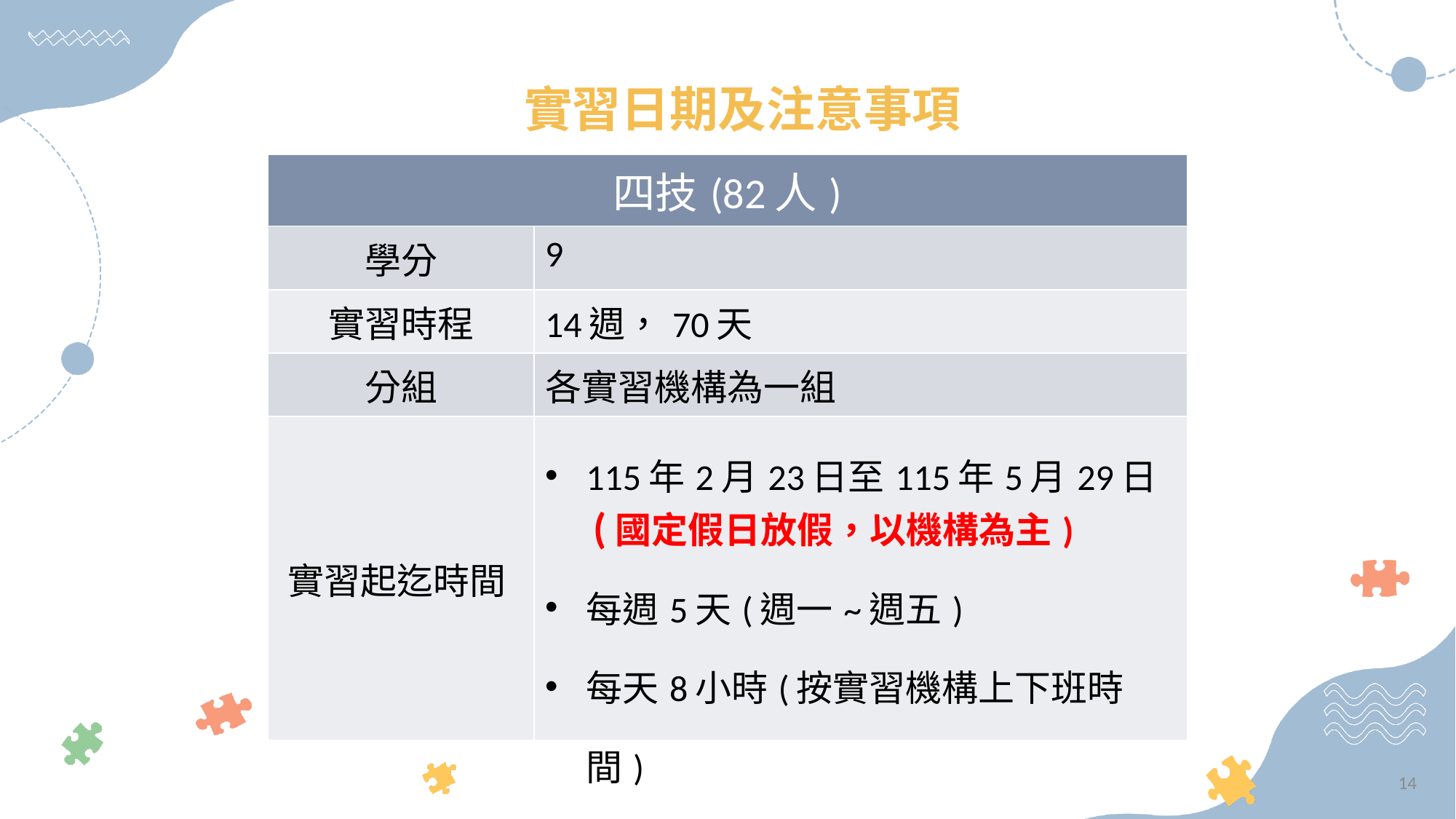

實習日期及注意事項
| 四技(82人) | 四技(98人) |
| --- | --- |
| 學分 | 9 |
| 實習時程 | 14週，70天 |
| 分組 | 各實習機構為一組 |
| 實習起迄時間 | 115年2月23日至115年5月29日 (國定假日放假，以機構為主) 每週5天(週一~週五) 每天8小時(按實習機構上下班時間) |
14